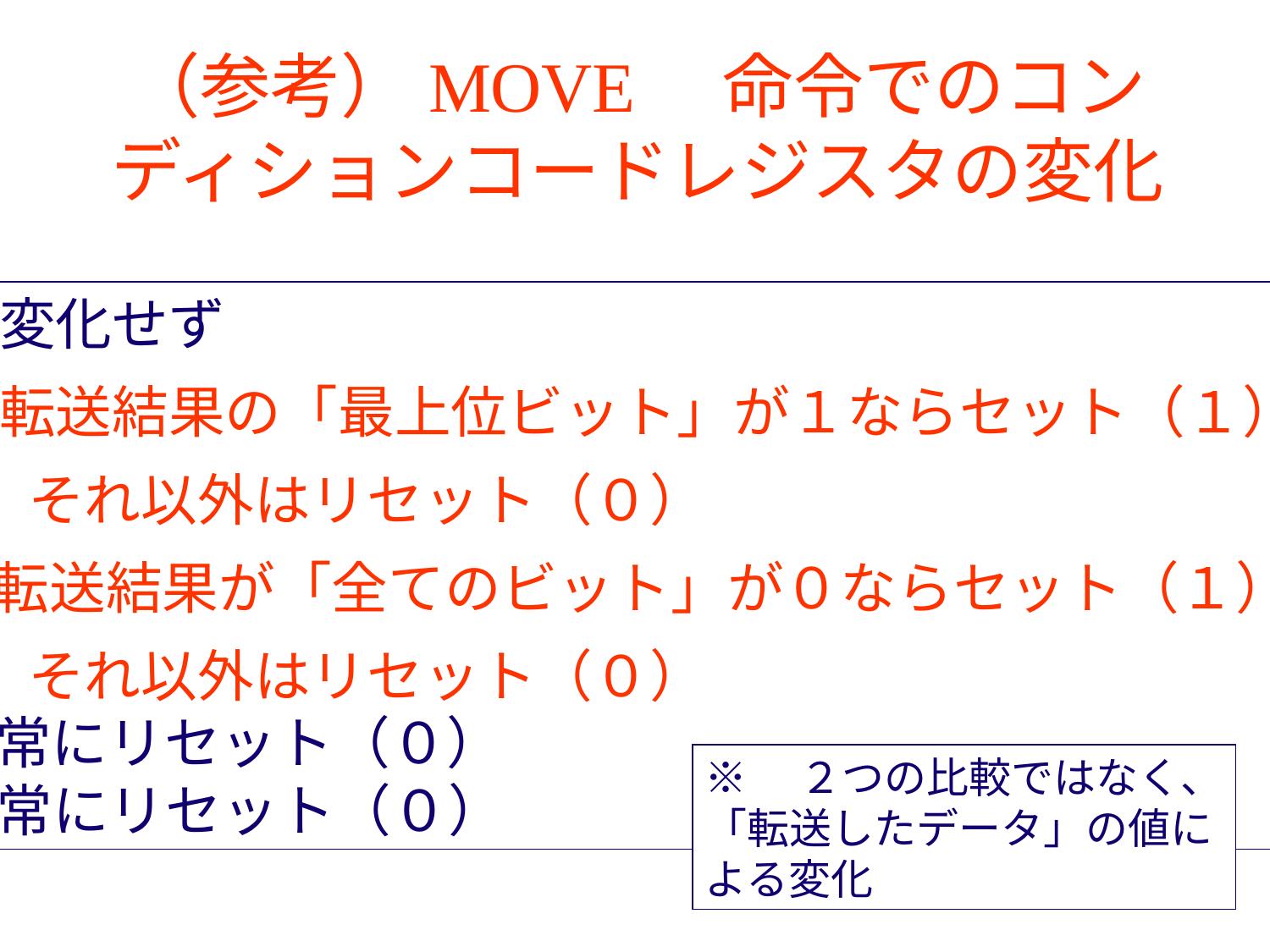

# （参考）MOVE　命令でのコンディションコードレジスタの変化
X: 変化せず
N: 転送結果の「最上位ビット」が１ならセット（１）、
　　それ以外はリセット（０）
Z: 転送結果が「全てのビット」が０ならセット（１）、
　　それ以外はリセット（０）
V: 常にリセット（０）
C: 常にリセット（０）

※　２つの比較ではなく、
「転送したデータ」の値に
よる変化